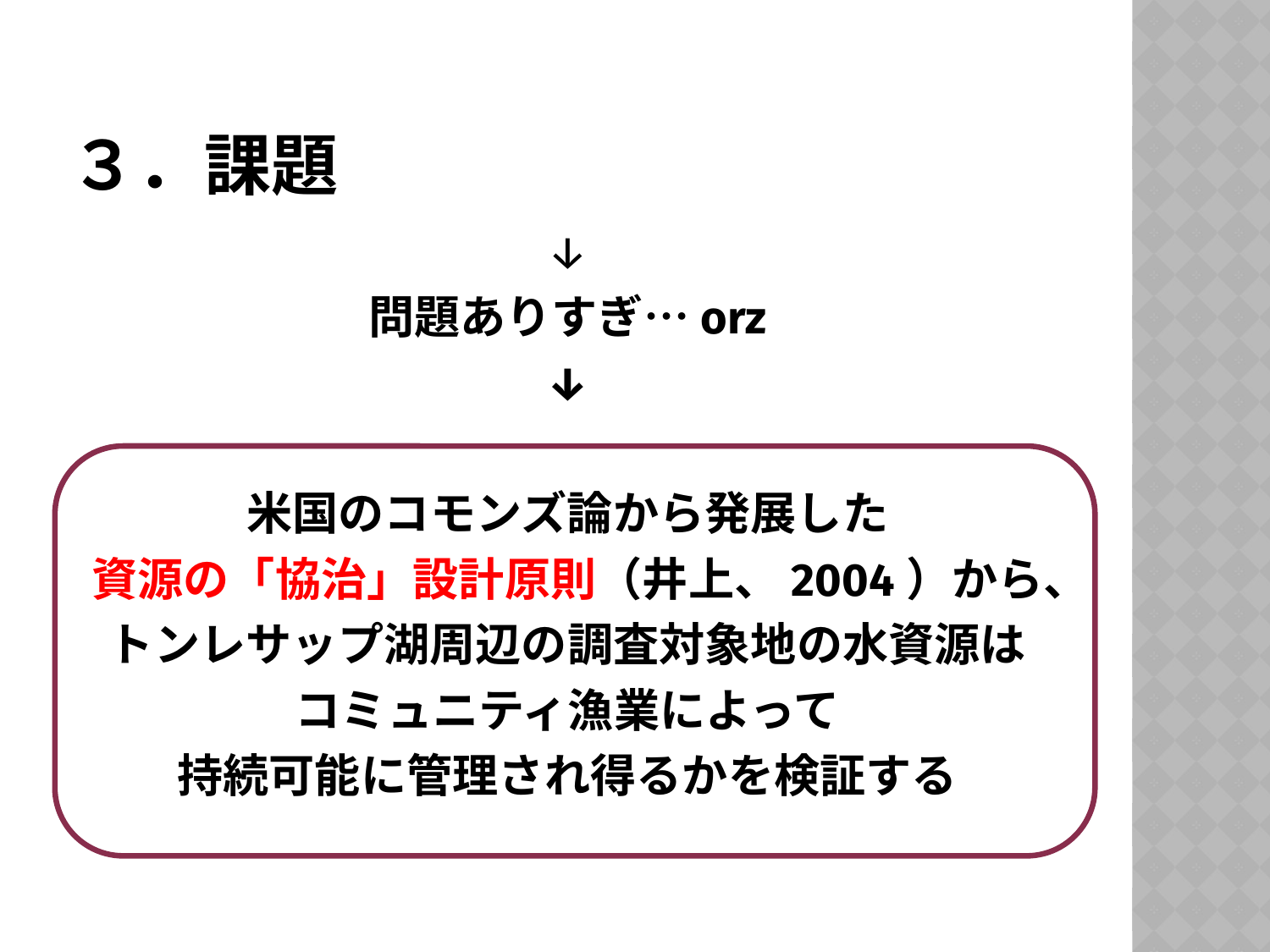

# ３．課題
↓
問題ありすぎ…orz
↓

米国のコモンズ論から発展した
資源の「協治」設計原則（井上、2004）から、
トンレサップ湖周辺の調査対象地の水資源は
コミュニティ漁業によって
持続可能に管理され得るかを検証する